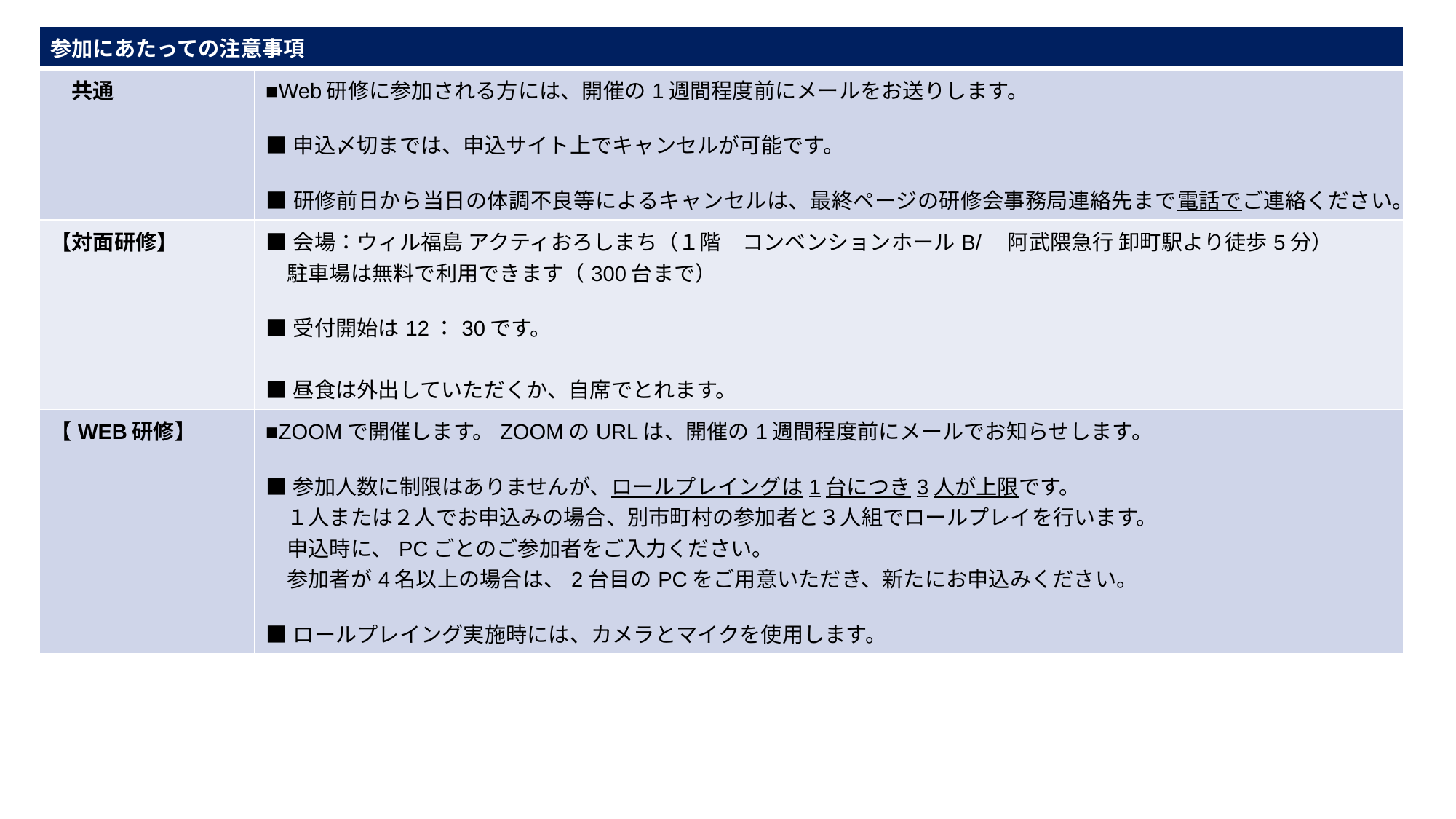

| 参加にあたっての注意事項 |  |
| --- | --- |
| 共通 | ■Web研修に参加される方には、開催の1週間程度前にメールをお送りします。 ■申込〆切までは、申込サイト上でキャンセルが可能です。 ■研修前日から当日の体調不良等によるキャンセルは、最終ページの研修会事務局連絡先まで電話でご連絡ください。 |
| 【対面研修】 | ■会場：ウィル福島 アクティおろしまち（１階　コンベンションホールB/　阿武隈急行 卸町駅より徒歩5分） 　駐車場は無料で利用できます（300台まで） ■受付開始は12：30です。 　 ■昼食は外出していただくか、自席でとれます。 |
| 【WEB研修】 | ■ZOOMで開催します。ZOOMのURLは、開催の1週間程度前にメールでお知らせします。 ■参加人数に制限はありませんが、ロールプレイングは1台につき3人が上限です。 　１人または２人でお申込みの場合、別市町村の参加者と３人組でロールプレイを行います。 　申込時に、PCごとのご参加者をご入力ください。 　参加者が4名以上の場合は、2台目のPCをご用意いただき、新たにお申込みください。 ■ロールプレイング実施時には、カメラとマイクを使用します。 |